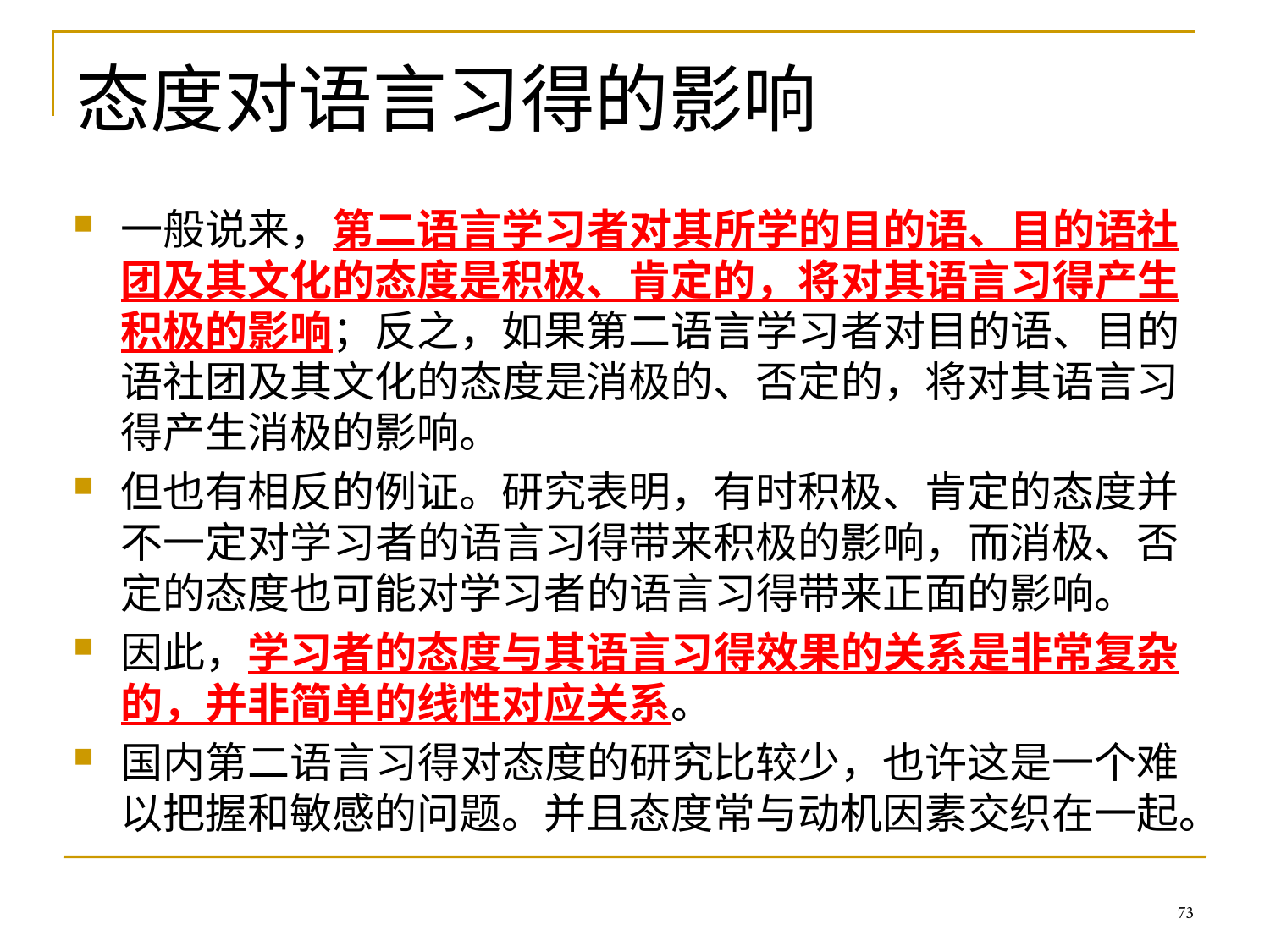

# 态度对语言习得的影响
一般说来，第二语言学习者对其所学的目的语、目的语社团及其文化的态度是积极、肯定的，将对其语言习得产生积极的影响；反之，如果第二语言学习者对目的语、目的语社团及其文化的态度是消极的、否定的，将对其语言习得产生消极的影响。
但也有相反的例证。研究表明，有时积极、肯定的态度并不一定对学习者的语言习得带来积极的影响，而消极、否定的态度也可能对学习者的语言习得带来正面的影响。
因此，学习者的态度与其语言习得效果的关系是非常复杂的，并非简单的线性对应关系。
国内第二语言习得对态度的研究比较少，也许这是一个难以把握和敏感的问题。并且态度常与动机因素交织在一起。

73